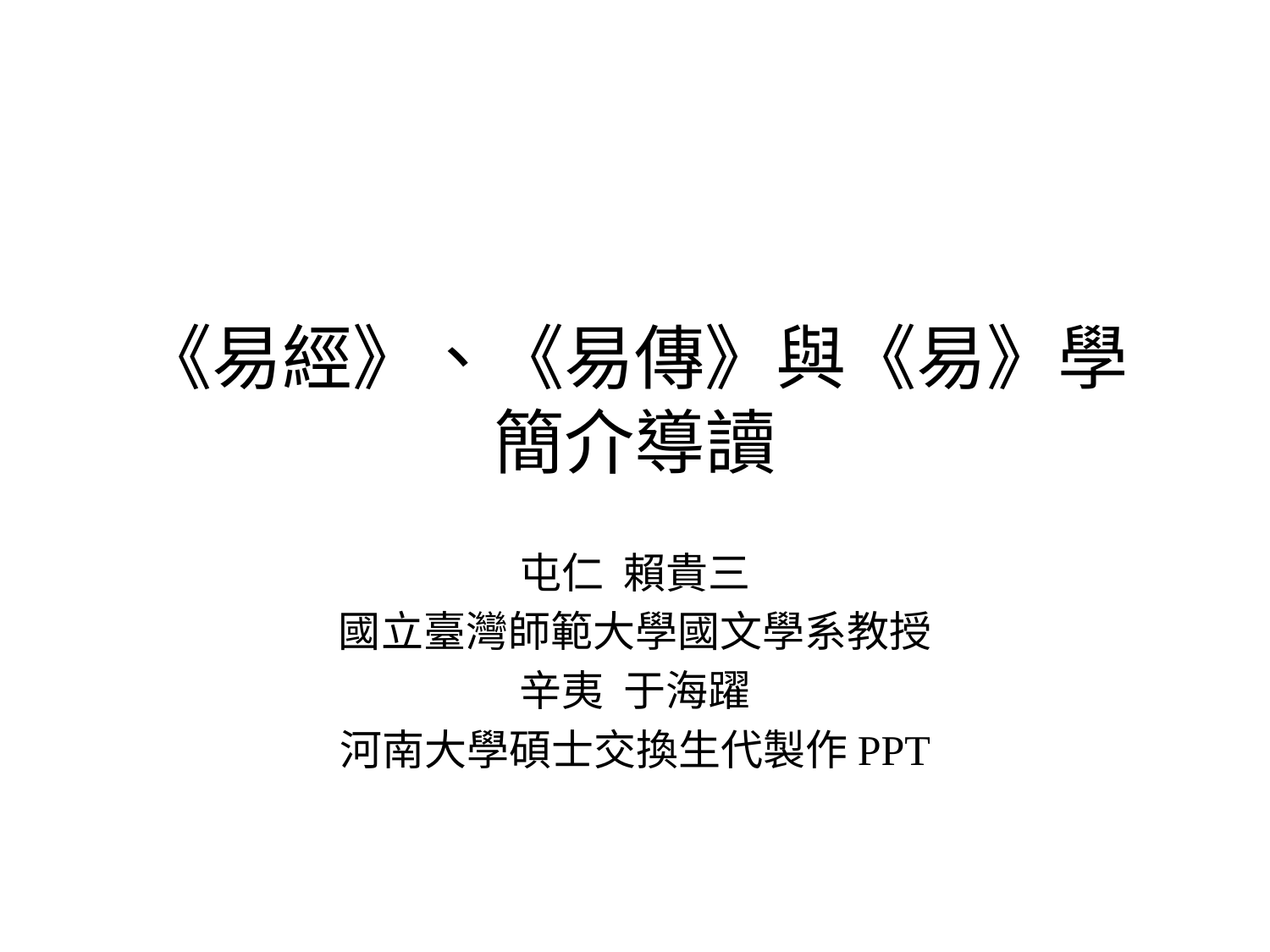

# 《易經》、《易傳》與《易》學 簡介導讀
屯仁  賴貴三
國立臺灣師範大學國文學系教授
辛夷  于海躍
河南大學碩士交換生代製作PPT